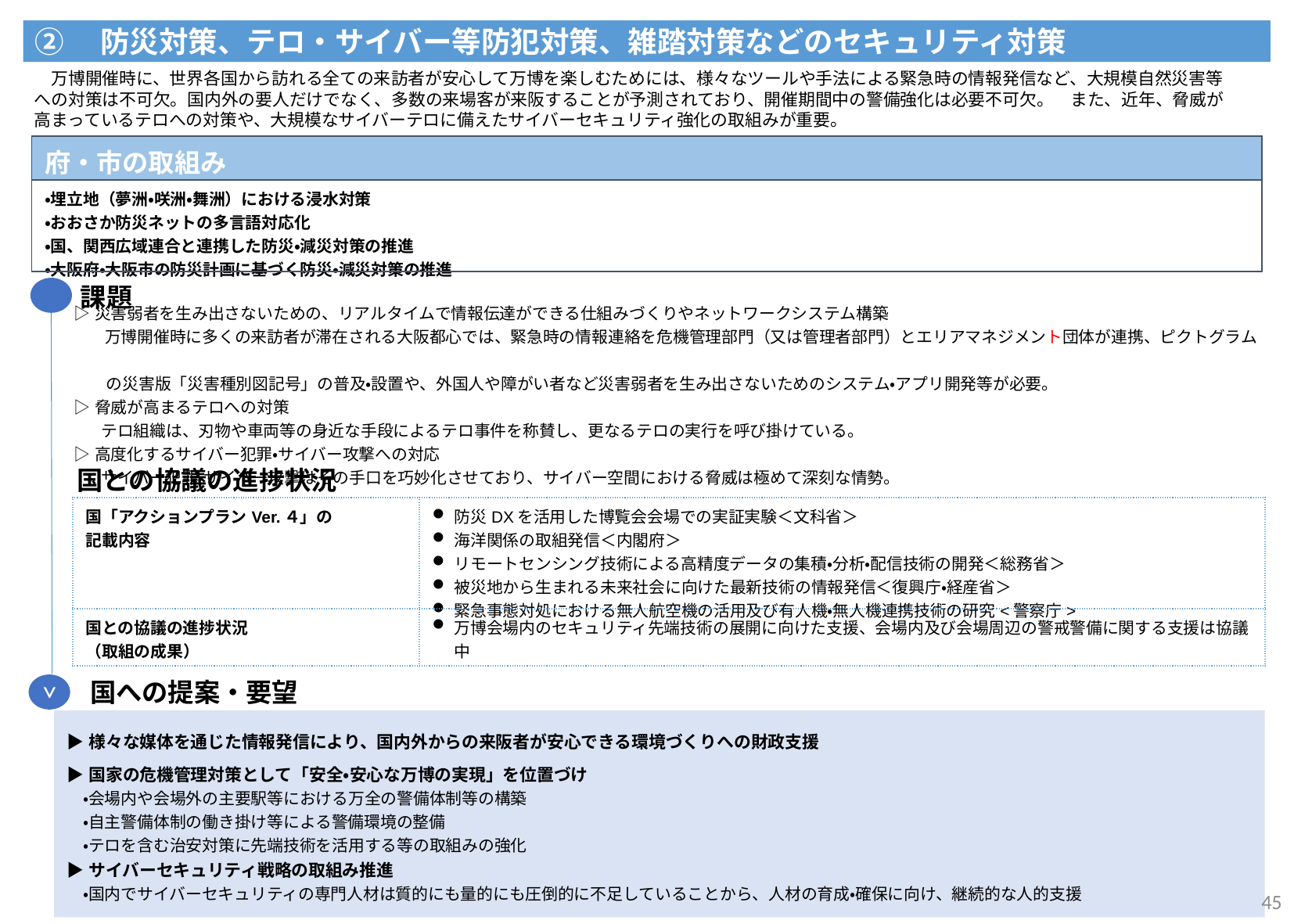

②　防災対策、テロ・サイバー等防犯対策、雑踏対策などのセキュリティ対策
　万博開催時に、世界各国から訪れる全ての来訪者が安心して万博を楽しむためには、様々なツールや手法による緊急時の情報発信など、大規模自然災害等への対策は不可欠。国内外の要人だけでなく、多数の来場客が来阪することが予測されており、開催期間中の警備強化は必要不可欠。　また、近年、脅威が高まっているテロへの対策や、大規模なサイバーテロに備えたサイバーセキュリティ強化の取組みが重要。
| 府・市の取組み |
| --- |
| ・埋立地（夢洲・咲洲・舞洲）における浸水対策　　　　 ・おおさか防災ネットの多言語対応化　 ・国、関西広域連合と連携した防災・減災対策の推進　　 ・大阪府・大阪市の防災計画に基づく防災・減災対策の推進 |
課題

| ▷災害弱者を生み出さないための、リアルタイムで情報伝達ができる仕組みづくりやネットワークシステム構築 　 万博開催時に多くの来訪者が滞在される大阪都心では、緊急時の情報連絡を危機管理部門（又は管理者部門）とエリアマネジメント団体が連携、ピクトグラム　　　 　　の災害版「災害種別図記号」の普及・設置や、外国人や障がい者など災害弱者を生み出さないためのシステム・アプリ開発等が必要。 ▷脅威が高まるテロへの対策 　 テロ組織は、刃物や車両等の身近な手段によるテロ事件を称賛し、更なるテロの実行を呼び掛けている。 ▷高度化するサイバー犯罪・サイバー攻撃への対応 　 サイバー犯罪・サイバー攻撃はその手口を巧妙化させており、サイバー空間における脅威は極めて深刻な情勢。 |
| --- |
国との協議の進捗状況
| 国「アクションプランVer.４」の 記載内容 | 防災DXを活用した博覧会会場での実証実験＜文科省＞　 海洋関係の取組発信＜内閣府＞ リモートセンシング技術による高精度データの集積・分析・配信技術の開発＜総務省＞　 被災地から生まれる未来社会に向けた最新技術の情報発信＜復興庁・経産省＞　 緊急事態対処における無人航空機の活用及び有人機・無人機連携技術の研究<警察庁> |
| --- | --- |
| 国との協議の進捗状況 （取組の成果） | 万博会場内のセキュリティ先端技術の展開に向けた支援、会場内及び会場周辺の警戒警備に関する支援は協議中 |
国への提案・要望
>

| ▶様々な媒体を通じた情報発信により、国内外からの来阪者が安心できる環境づくりへの財政支援 |
| --- |
| ▶国家の危機管理対策として「安全・安心な万博の実現」を位置づけ 　・会場内や会場外の主要駅等における万全の警備体制等の構築 　・自主警備体制の働き掛け等による警備環境の整備　 　・テロを含む治安対策に先端技術を活用する等の取組みの強化 ▶サイバーセキュリティ戦略の取組み推進 　・国内でサイバーセキュリティの専門人材は質的にも量的にも圧倒的に不足していることから、人材の育成・確保に向け、継続的な人的支援　　　　　　　　　　　　　　　　　　　　　　　　 　・リスクマネジメントの促進や対処態勢の整備など関係組織のサイバーセキュリティ確保のための取組みへの支援 |

45